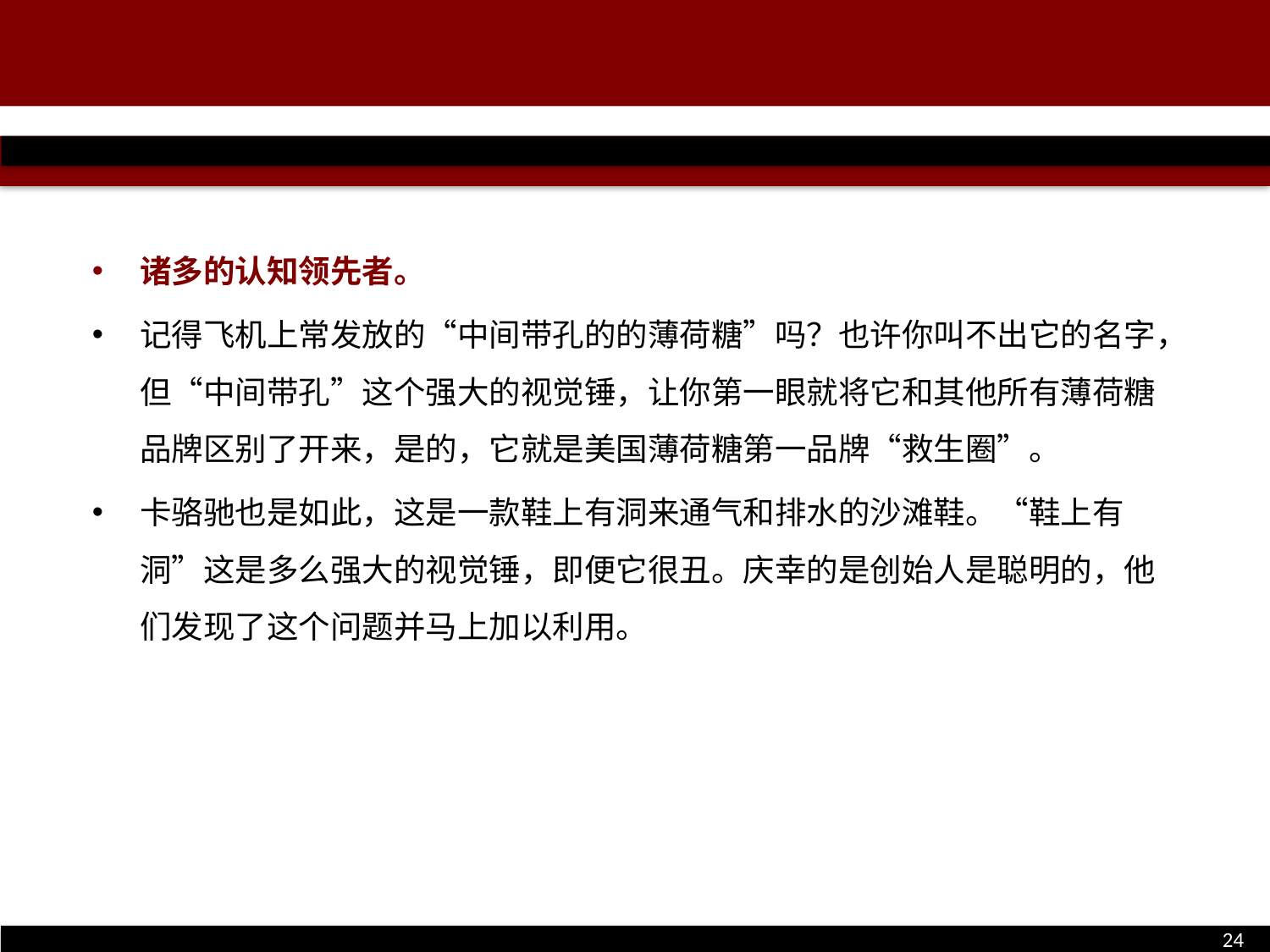

诸多的认知领先者。
记得飞机上常发放的“中间带孔的的薄荷糖”吗？也许你叫不出它的名字，但“中间带孔”这个强大的视觉锤，让你第一眼就将它和其他所有薄荷糖品牌区别了开来，是的，它就是美国薄荷糖第一品牌“救生圈”。
卡骆驰也是如此，这是一款鞋上有洞来通气和排水的沙滩鞋。“鞋上有洞”这是多么强大的视觉锤，即便它很丑。庆幸的是创始人是聪明的，他们发现了这个问题并马上加以利用。